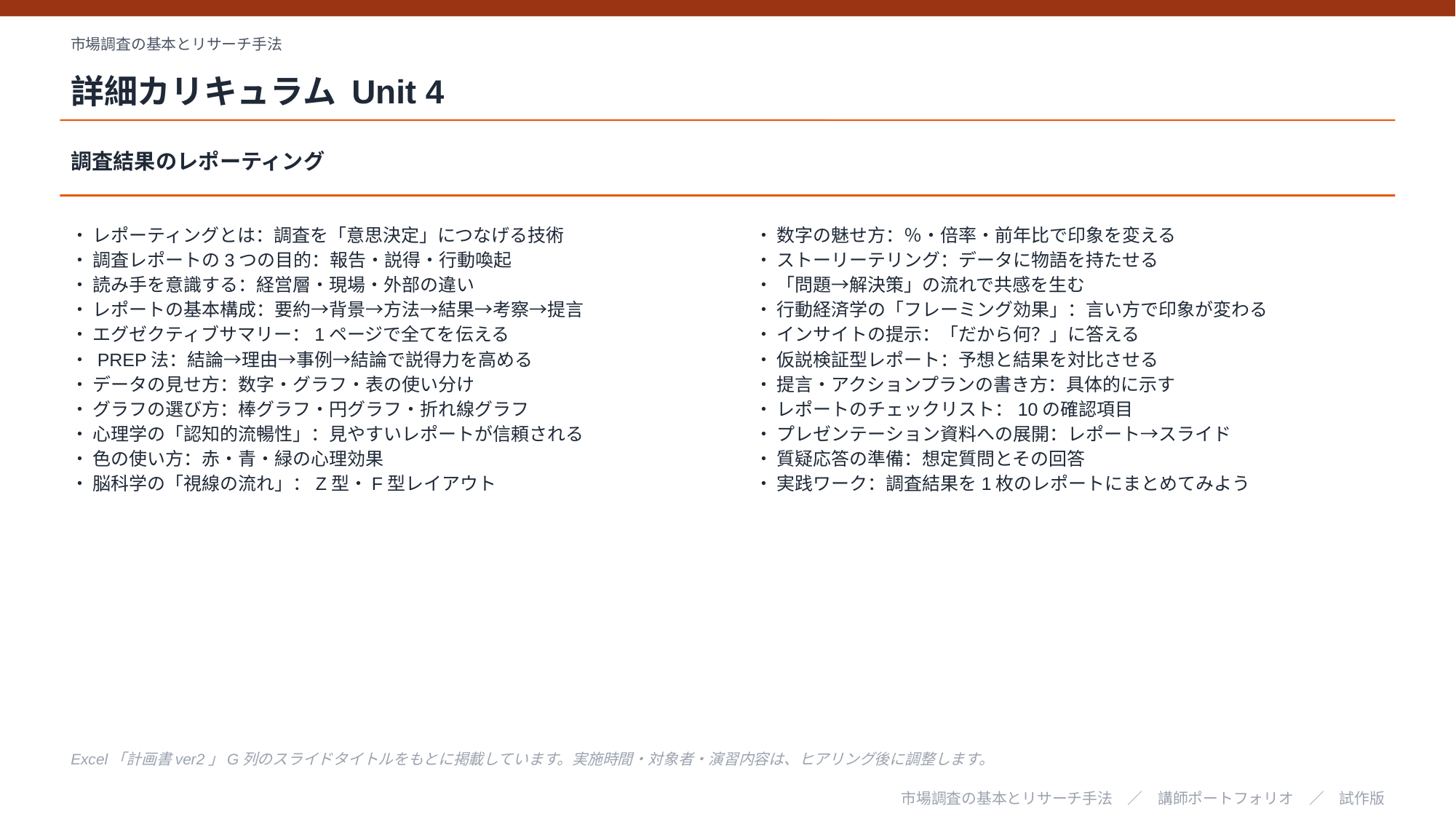

市場調査の基本とリサーチ手法
詳細カリキュラム Unit 4

調査結果のレポーティング

・ レポーティングとは：調査を「意思決定」につなげる技術
・ 調査レポートの3つの目的：報告・説得・行動喚起
・ 読み手を意識する：経営層・現場・外部の違い
・ レポートの基本構成：要約→背景→方法→結果→考察→提言
・ エグゼクティブサマリー：1ページで全てを伝える
・ PREP法：結論→理由→事例→結論で説得力を高める
・ データの見せ方：数字・グラフ・表の使い分け
・ グラフの選び方：棒グラフ・円グラフ・折れ線グラフ
・ 心理学の「認知的流暢性」：見やすいレポートが信頼される
・ 色の使い方：赤・青・緑の心理効果
・ 脳科学の「視線の流れ」：Z型・F型レイアウト
・ 数字の魅せ方：％・倍率・前年比で印象を変える
・ ストーリーテリング：データに物語を持たせる
・ 「問題→解決策」の流れで共感を生む
・ 行動経済学の「フレーミング効果」：言い方で印象が変わる
・ インサイトの提示：「だから何？」に答える
・ 仮説検証型レポート：予想と結果を対比させる
・ 提言・アクションプランの書き方：具体的に示す
・ レポートのチェックリスト：10の確認項目
・ プレゼンテーション資料への展開：レポート→スライド
・ 質疑応答の準備：想定質問とその回答
・ 実践ワーク：調査結果を1枚のレポートにまとめてみよう
Excel「計画書ver2」G列のスライドタイトルをもとに掲載しています。実施時間・対象者・演習内容は、ヒアリング後に調整します。
市場調査の基本とリサーチ手法　／　講師ポートフォリオ　／　試作版